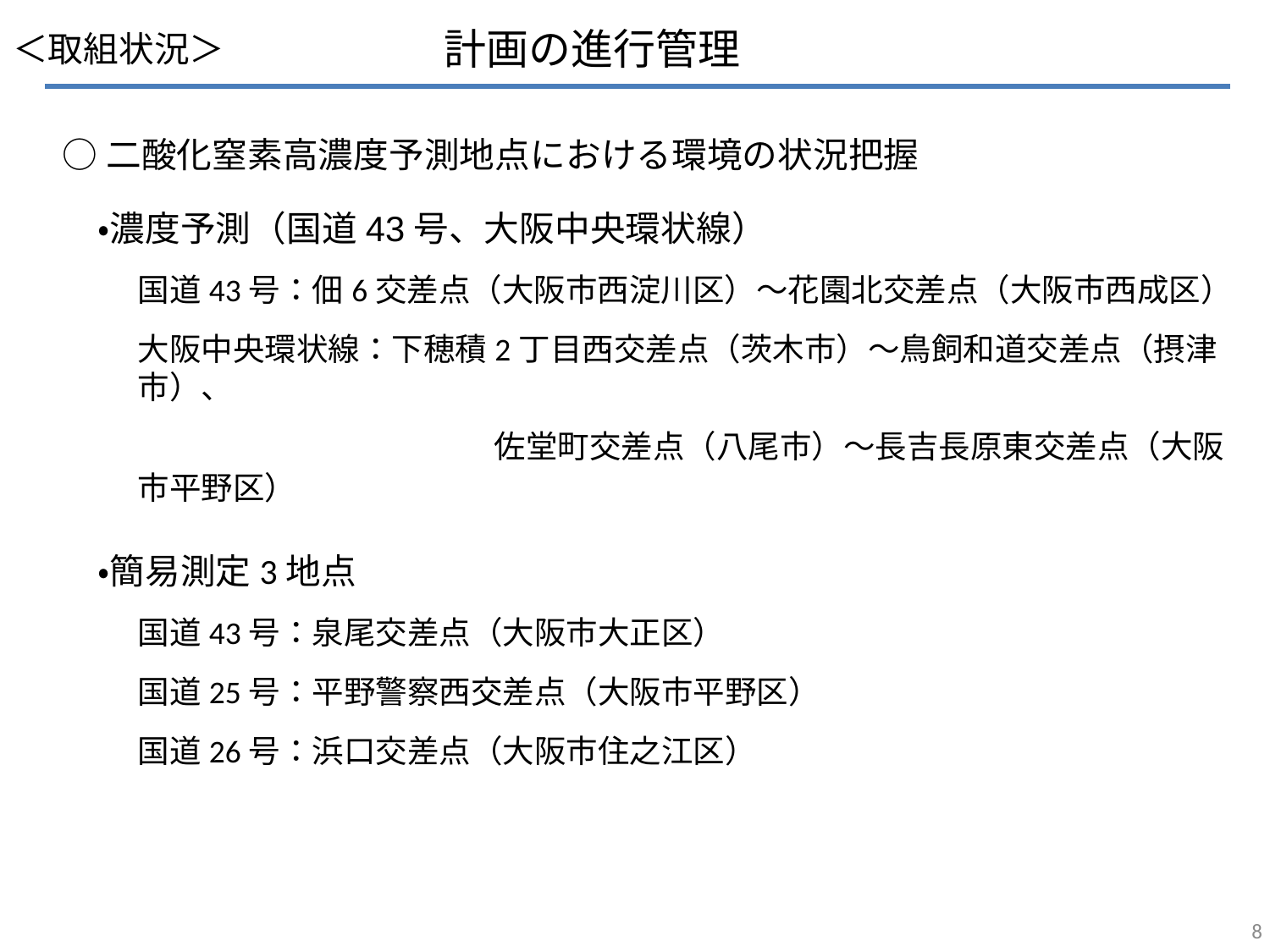

計画の進行管理
＜取組状況＞
○二酸化窒素高濃度予測地点における環境の状況把握
　・濃度予測（国道43号、大阪中央環状線）
国道43号：佃6交差点（大阪市西淀川区）～花園北交差点（大阪市西成区）
大阪中央環状線：下穂積2丁目西交差点（茨木市）～鳥飼和道交差点（摂津市）、
　　　　　　　　　　　 佐堂町交差点（八尾市）～長吉長原東交差点（大阪市平野区）
　・簡易測定3地点
国道43号：泉尾交差点（大阪市大正区）
国道25号：平野警察西交差点（大阪市平野区）
国道26号：浜口交差点（大阪市住之江区）

8